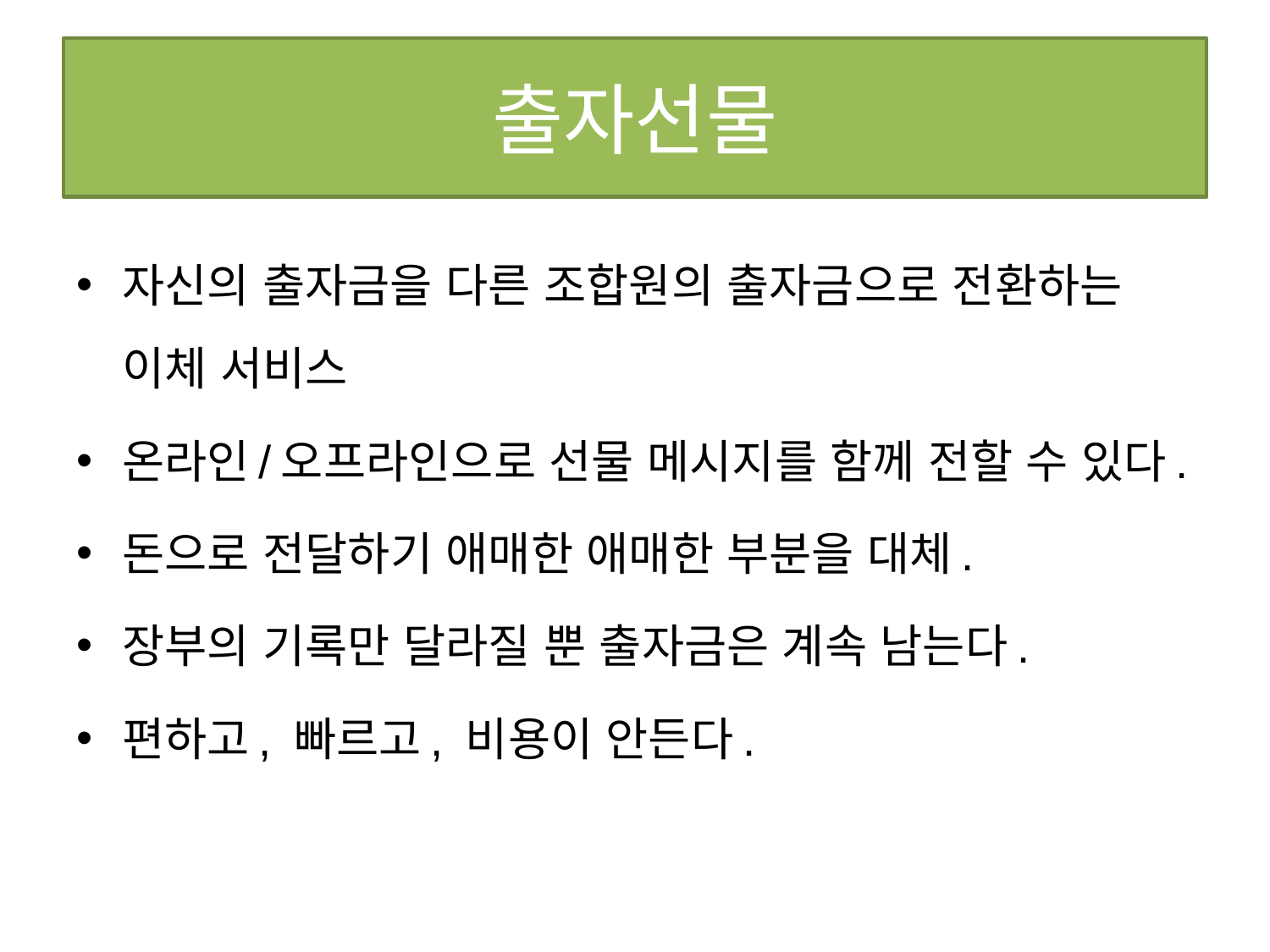

# 출자선물
자신의 출자금을 다른 조합원의 출자금으로 전환하는 이체 서비스
온라인/오프라인으로 선물 메시지를 함께 전할 수 있다.
돈으로 전달하기 애매한 애매한 부분을 대체.
장부의 기록만 달라질 뿐 출자금은 계속 남는다.
편하고, 빠르고, 비용이 안든다.